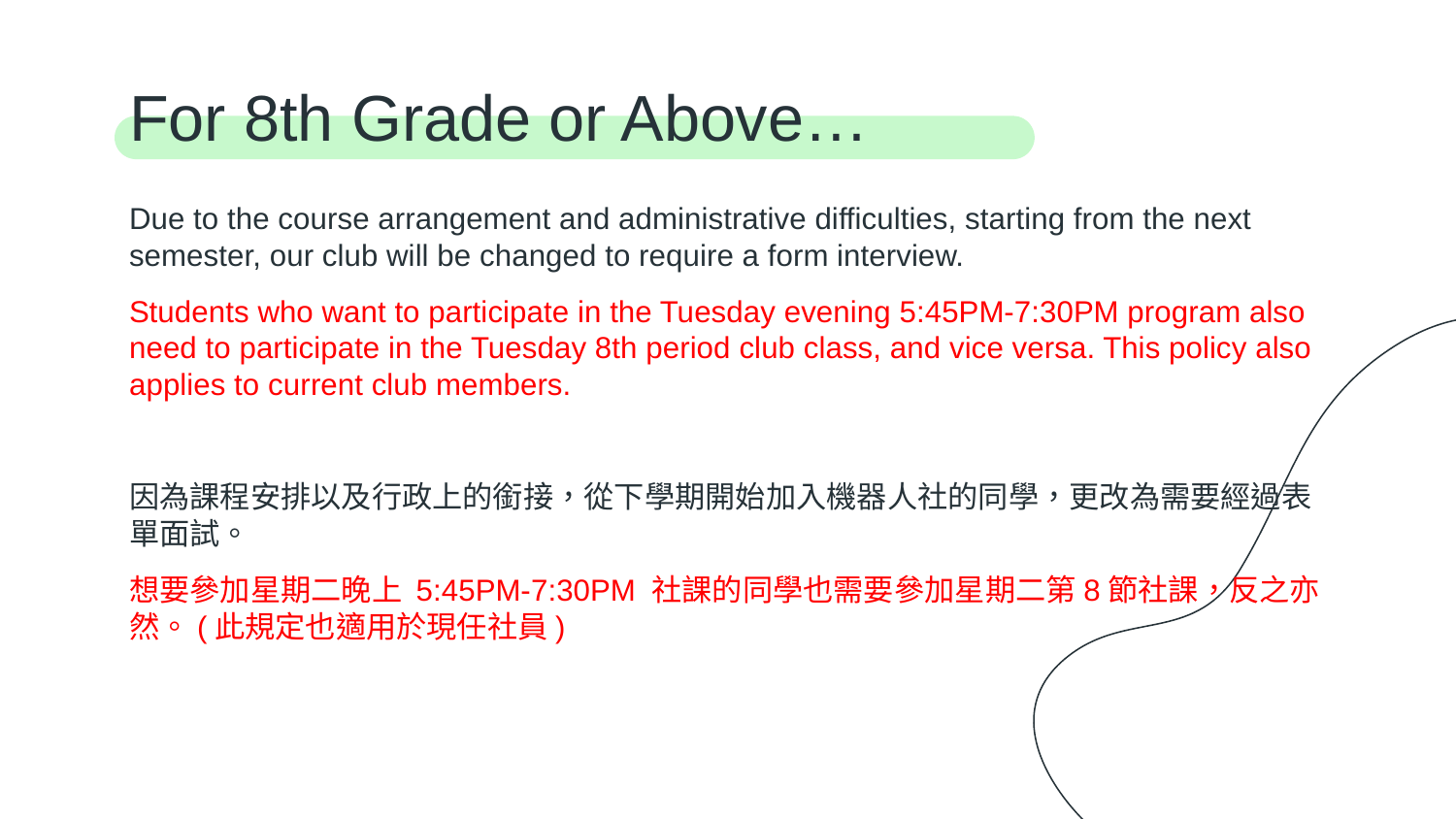

# For 8th Grade or Above…
Due to the course arrangement and administrative difficulties, starting from the next semester, our club will be changed to require a form interview.
Students who want to participate in the Tuesday evening 5:45PM-7:30PM program also need to participate in the Tuesday 8th period club class, and vice versa. This policy also applies to current club members.

因為課程安排以及行政上的銜接，從下學期開始加入機器人社的同學，更改為需要經過表單面試。
想要參加星期二晚上 5:45PM-7:30PM 社課的同學也需要參加星期二第8節社課，反之亦然。(此規定也適用於現任社員)